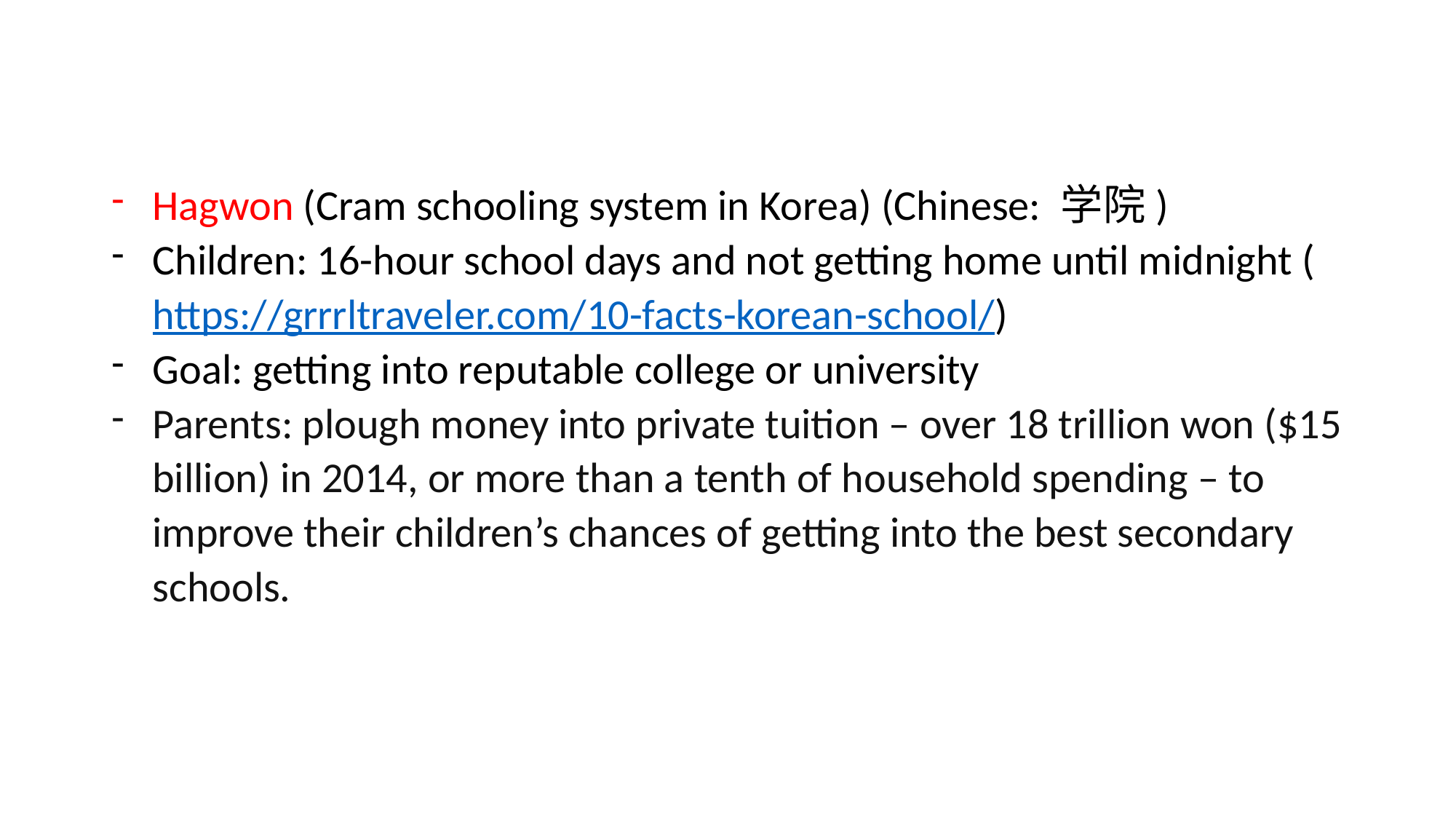

Hagwon (Cram schooling system in Korea) (Chinese: 学院)
Children: 16-hour school days and not getting home until midnight (https://grrrltraveler.com/10-facts-korean-school/)
Goal: getting into reputable college or university
Parents: plough money into private tuition – over 18 trillion won ($15 billion) in 2014, or more than a tenth of household spending – to improve their children’s chances of getting into the best secondary schools.